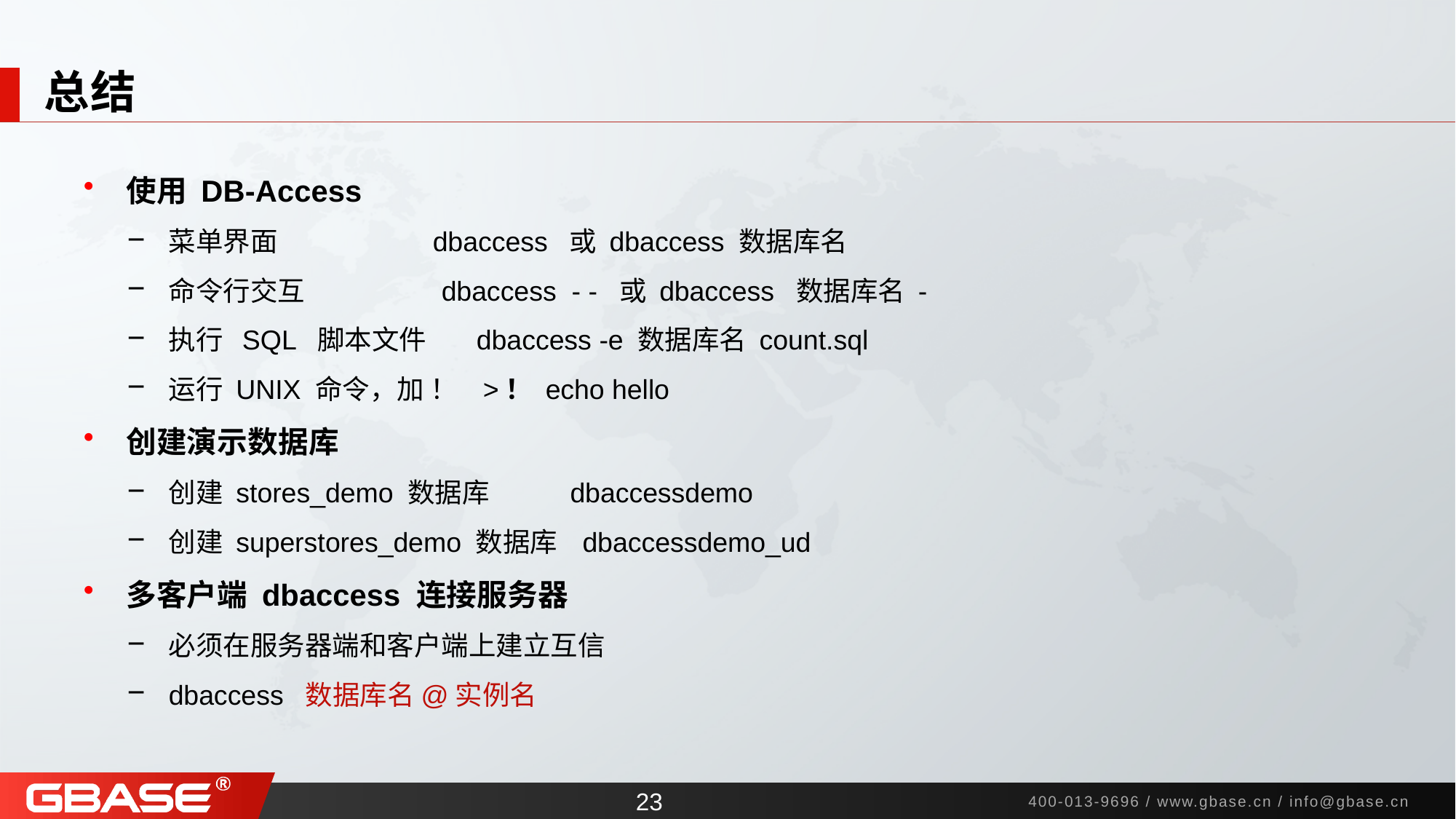

# 总结
使用 DB-Access
菜单界面                        dbaccess  或 dbaccess 数据库名
命令行交互                     dbaccess  - -  或 dbaccess  数据库名 -
执行  SQL  脚本文件       dbaccess -e 数据库名 count.sql
运行 UNIX 命令，加 ！   >！ echo hello
创建演示数据库
创建 stores_demo 数据库            dbaccessdemo
创建 superstores_demo 数据库   dbaccessdemo_ud
多客户端 dbaccess 连接服务器
必须在服务器端和客户端上建立互信
dbaccess  数据库名@实例名